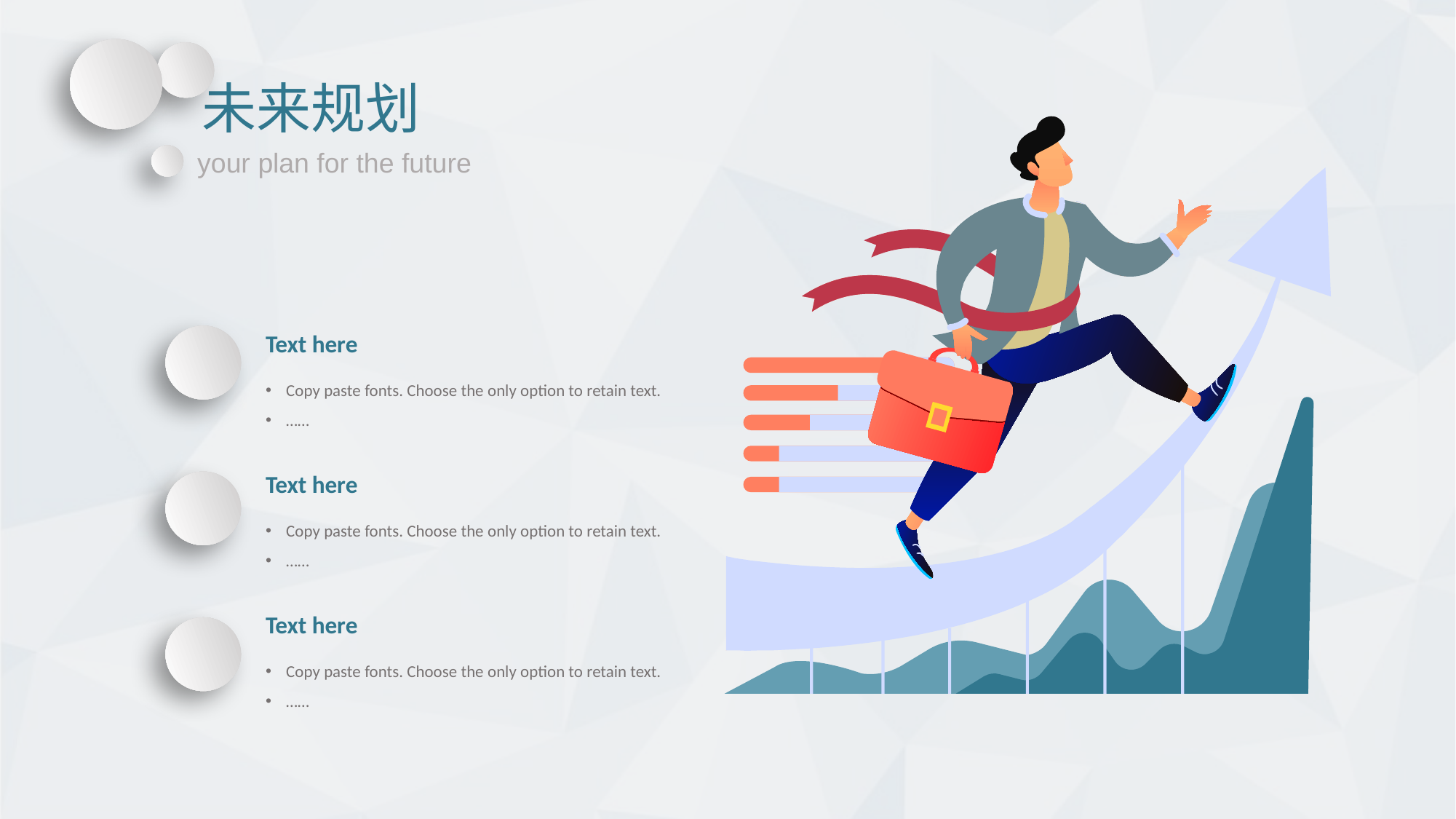

未来规划

your plan for the future

Text here
Copy paste fonts. Choose the only option to retain text.
……

Text here
Copy paste fonts. Choose the only option to retain text.
……

Text here
Copy paste fonts. Choose the only option to retain text.
……